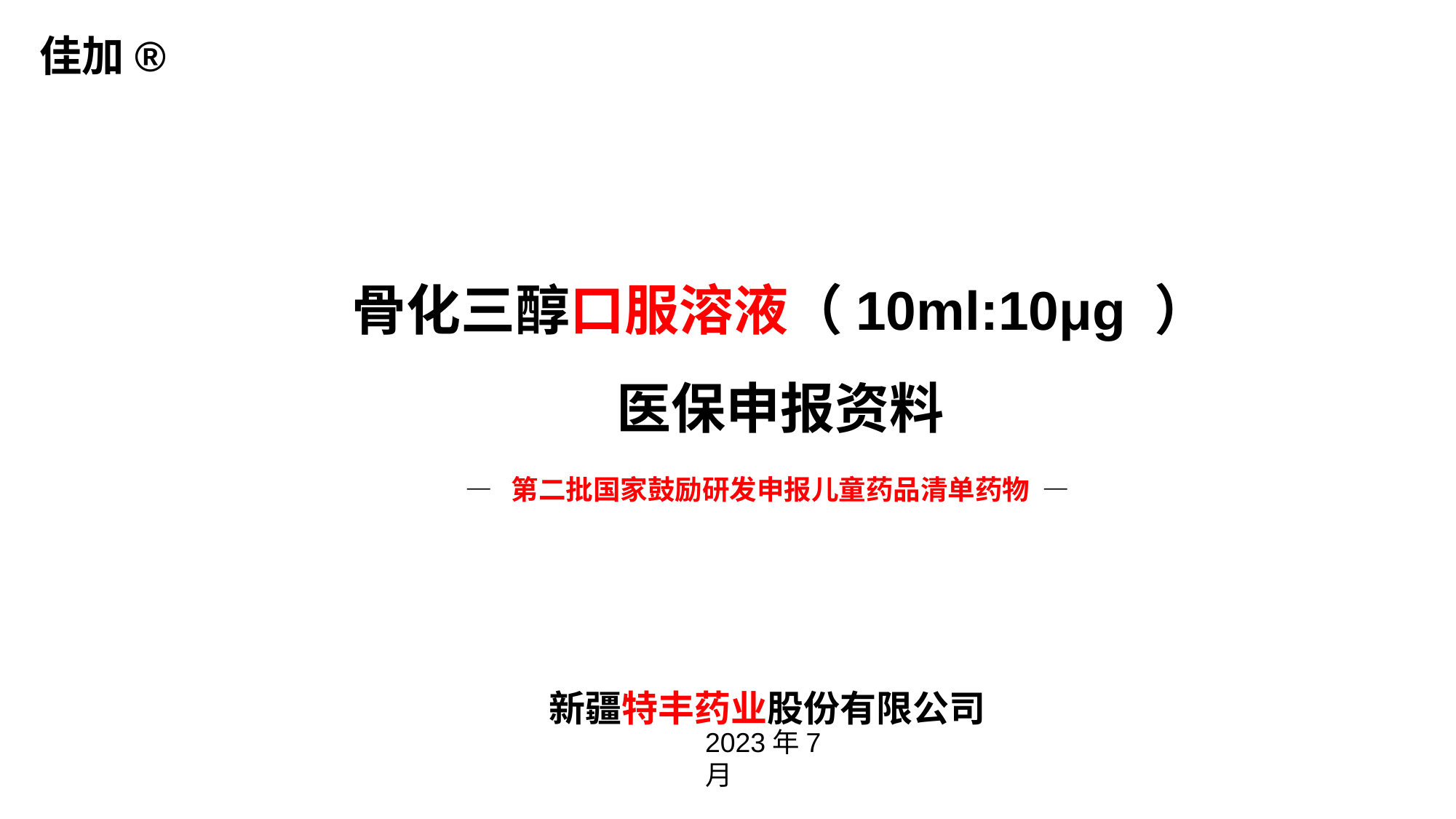

佳加®
# 骨化三醇口服溶液（10ml:10μg ） 医保申报资料
—  第二批国家鼓励研发申报儿童药品清单药物  —
新疆特丰药业股份有限公司
2023年7月